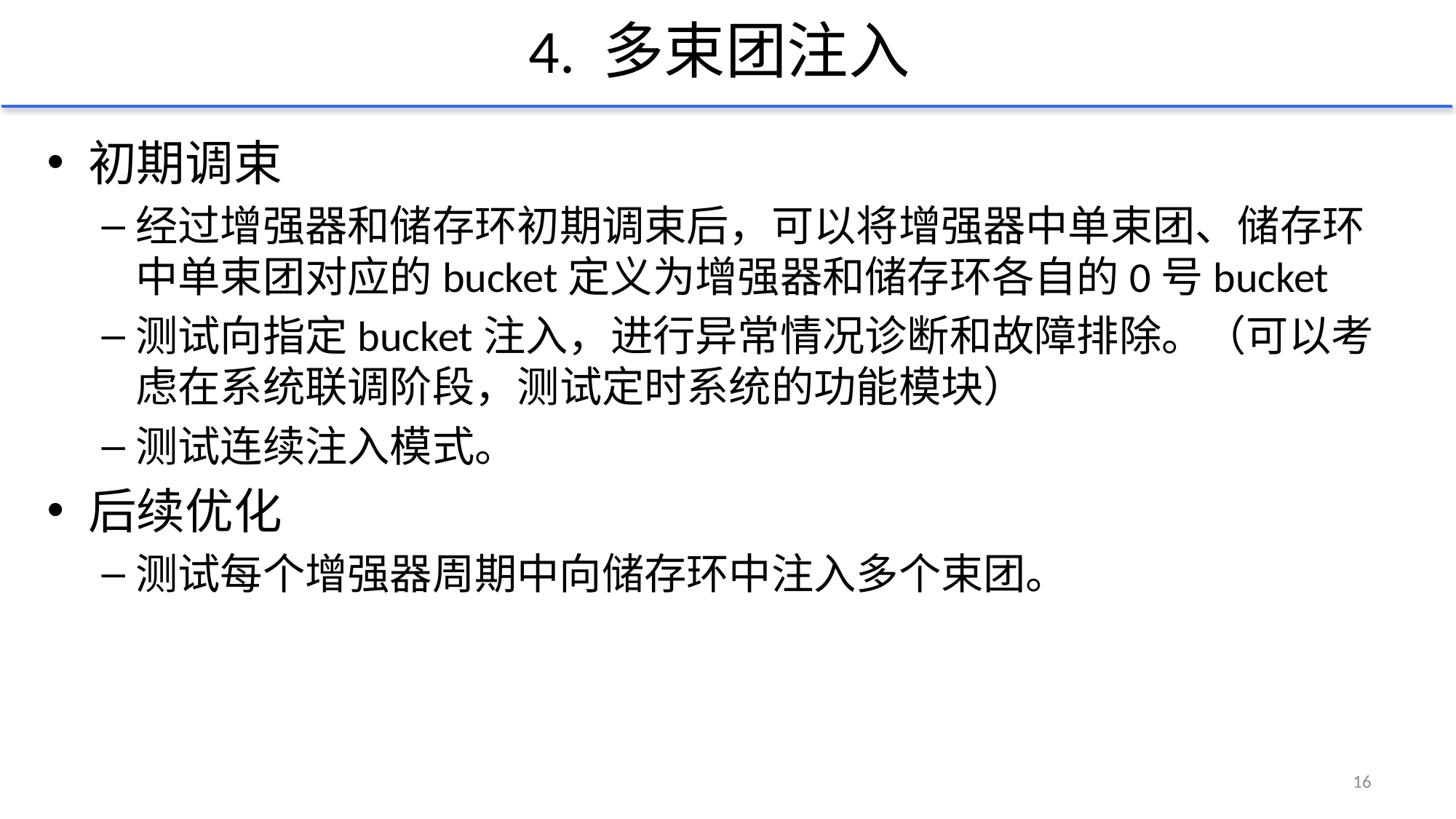

# 4. 多束团注入
初期调束
经过增强器和储存环初期调束后，可以将增强器中单束团、储存环中单束团对应的bucket定义为增强器和储存环各自的0号bucket
测试向指定bucket注入，进行异常情况诊断和故障排除。（可以考虑在系统联调阶段，测试定时系统的功能模块）
测试连续注入模式。
后续优化
测试每个增强器周期中向储存环中注入多个束团。

16